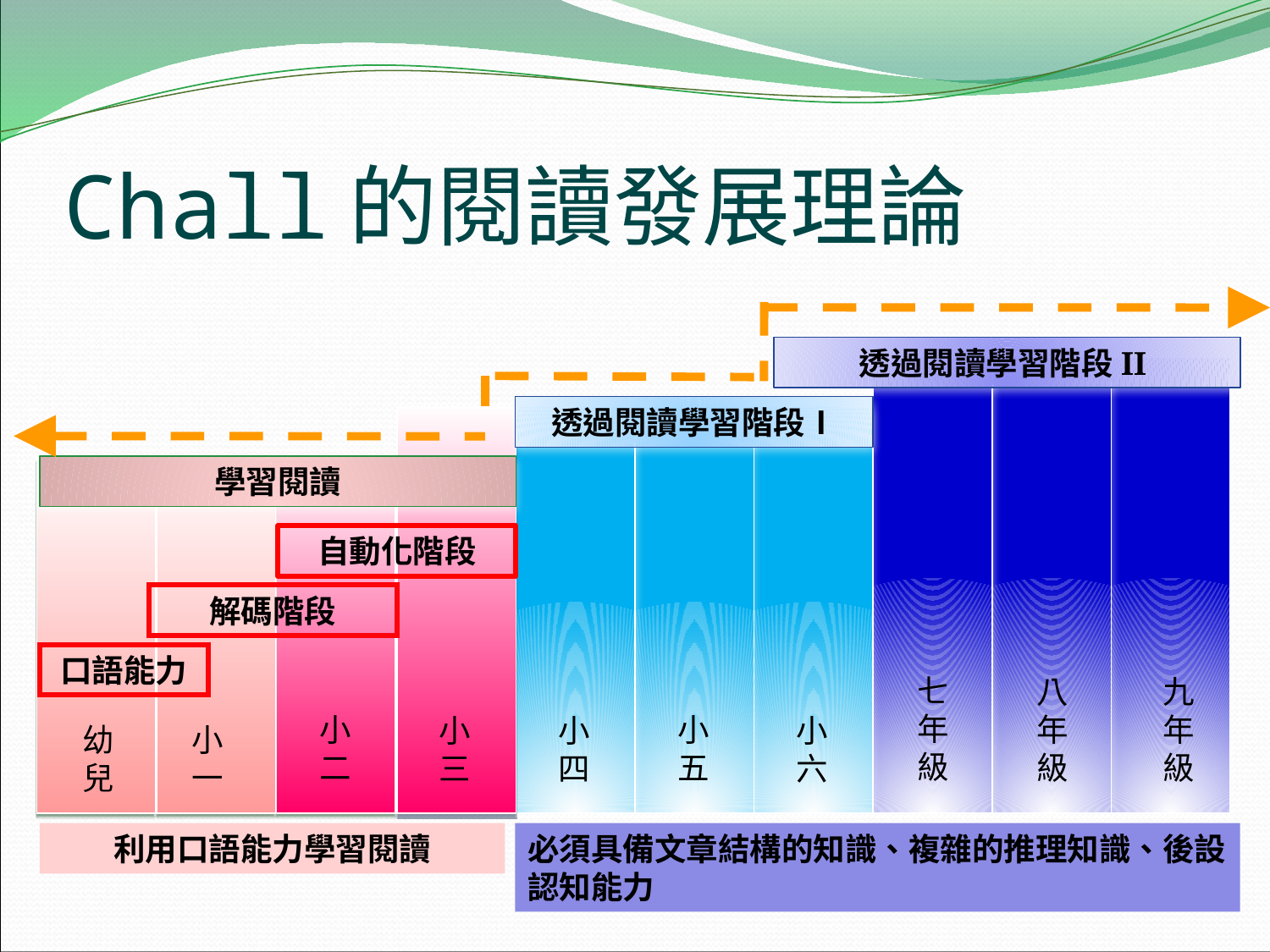

# Chall的閱讀發展理論
透過閱讀學習階段II

透過閱讀學習階段Ⅰ

學習閱讀

自動化階段
解碼階段
口語能力
七
年
級
八
年
級
九年級
小
二
小
五
小
三
小
四
小
六
幼
兒
小
一
利用口語能力學習閱讀
必須具備文章結構的知識、複雜的推理知識、後設認知能力